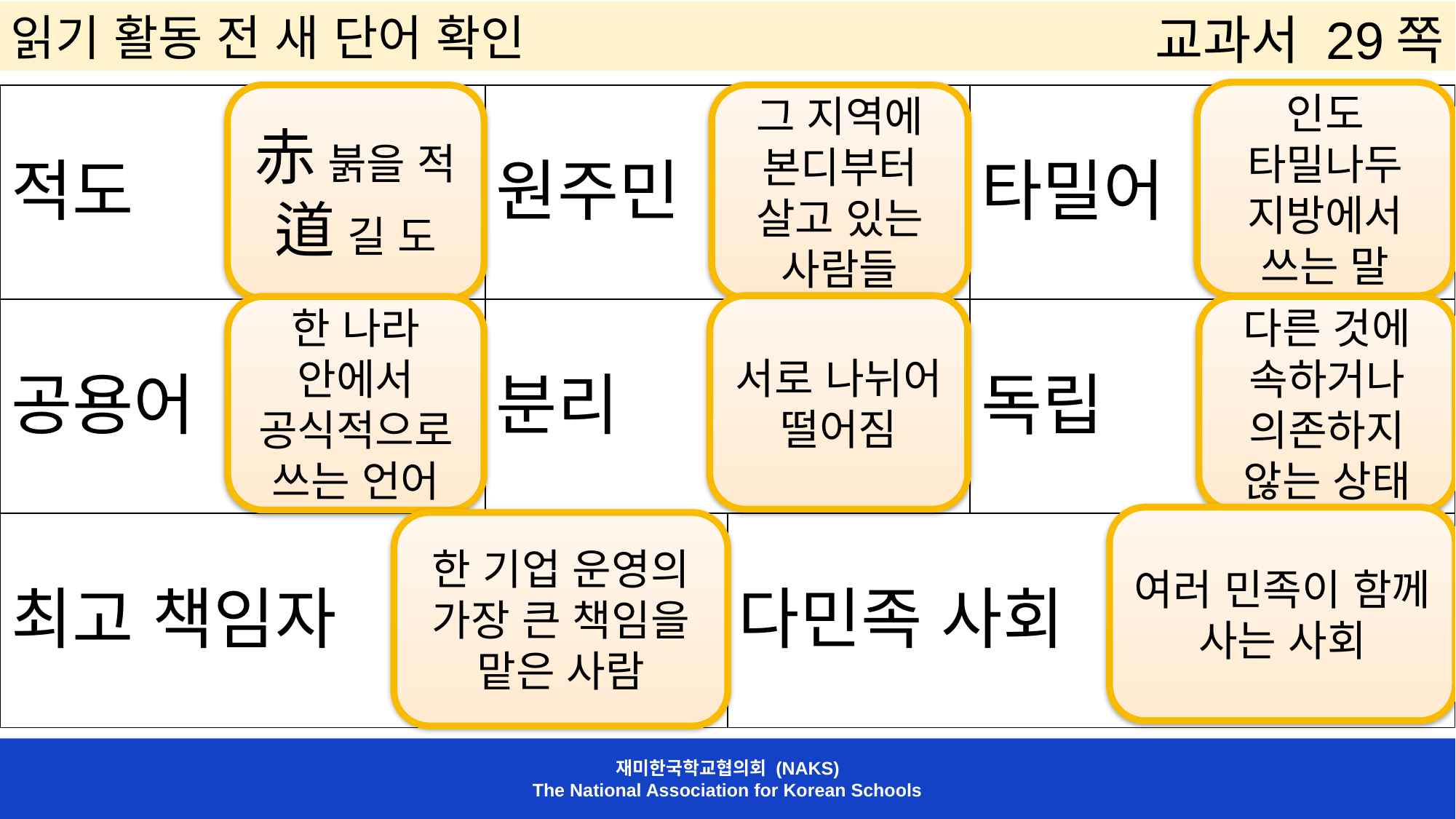

읽기 활동 전 새 단어 확인
교과서 29쪽
인도 타밀나두 지방에서 쓰는 말
| 적도 | 원주민 |  | 타밀어 |
| --- | --- | --- | --- |
| 공용어 | 분리 |  | 독립 |
| 최고 책임자 |  | 다민족 사회 |  |
赤 붉을 적
道 길 도
그 지역에 본디부터 살고 있는 사람들
서로 나뉘어 떨어짐
한 나라 안에서 공식적으로 쓰는 언어
다른 것에 속하거나 의존하지 않는 상태
여러 민족이 함께 사는 사회
한 기업 운영의 가장 큰 책임을 맡은 사람
재미한국학교협의회 (NAKS)
The National Association for Korean Schools